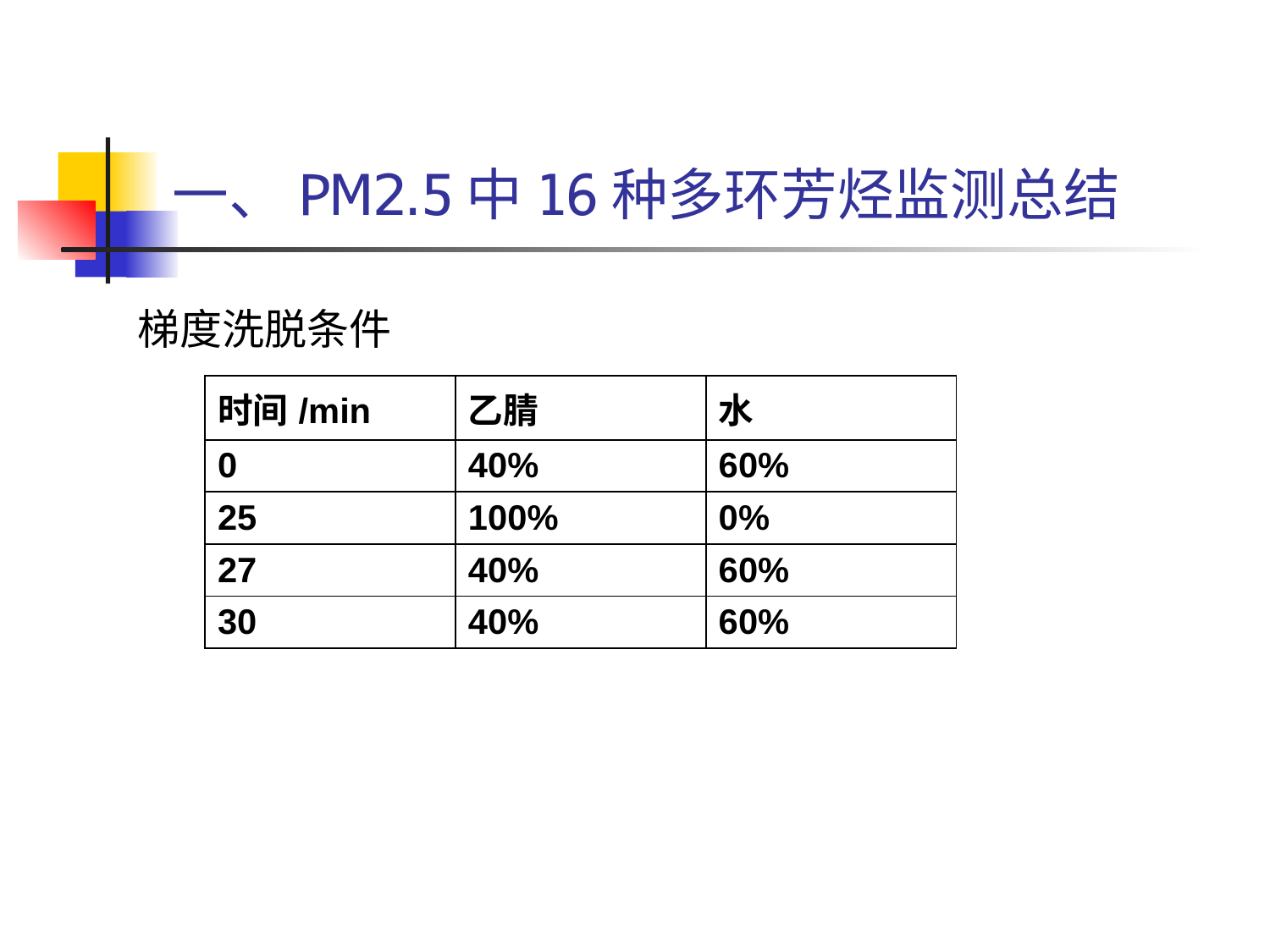

# 一、PM2.5中16种多环芳烃监测总结
梯度洗脱条件
| 时间/min | 乙腈 | 水 |
| --- | --- | --- |
| 0 | 40% | 60% |
| 25 | 100% | 0% |
| 27 | 40% | 60% |
| 30 | 40% | 60% |